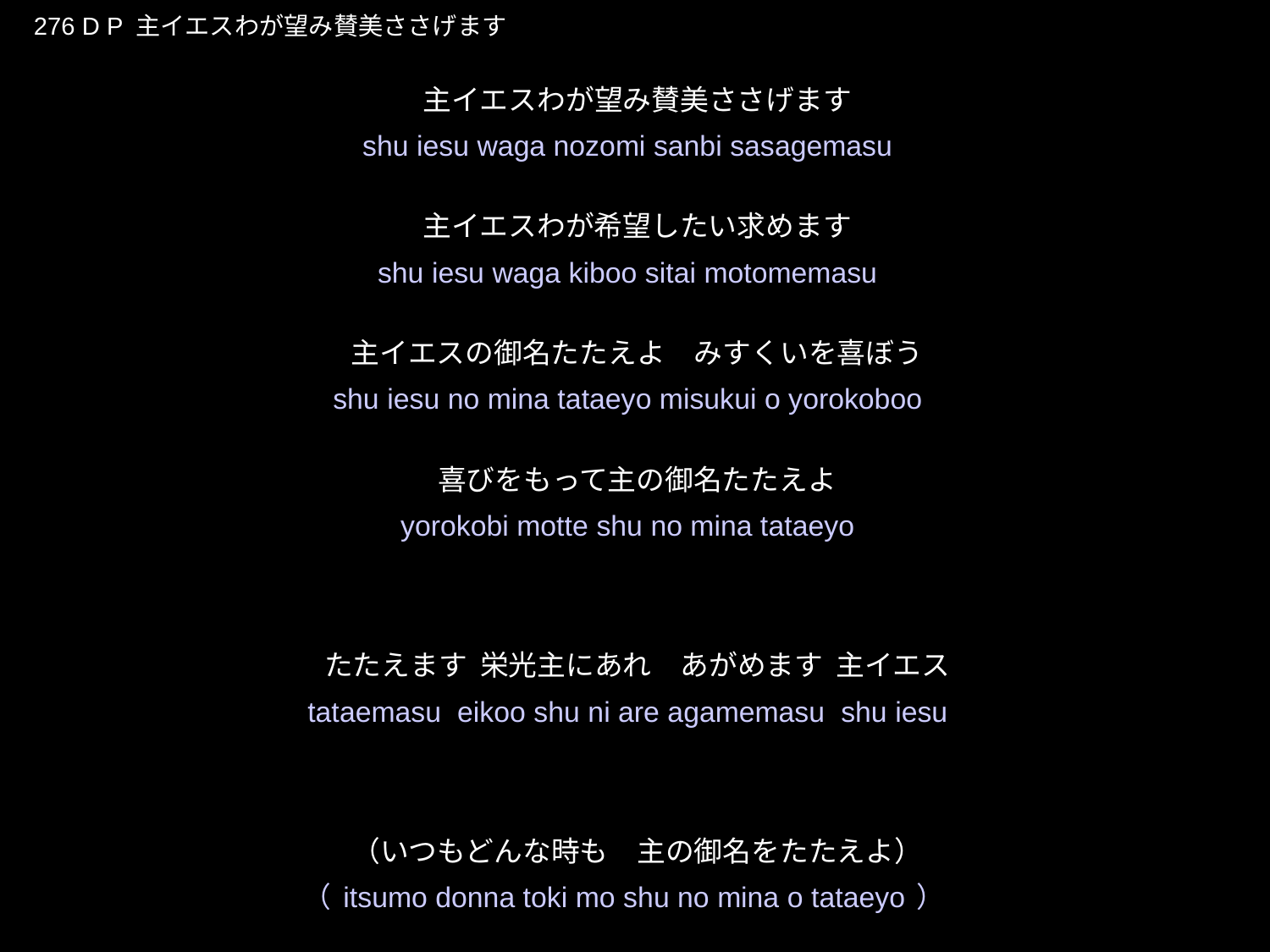

しゅいえすわがのぞみさんびささげます
★P
276 D P 主イエスわが望み賛美ささげます
主イエスわが望み賛美ささげます
主イエスわが希望したい求めます
主イエスの御名たたえよ　みすくいを喜ぼう
喜びをもって主の御名たたえよ
たたえます  栄光主にあれ　あがめます  主イエス
（いつもどんな時も　主の御名をたたえよ）
★３
shu iesu waga nozomi sanbi sasagemasu
shu iesu waga kiboo sitai motomemasu
shu iesu no mina tataeyo misukui o yorokoboo
yorokobi motte shu no mina tataeyo
tataemasu  eikoo shu ni are agamemasu  shu iesu
（itsumo donna toki mo shu no mina o tataeyo）